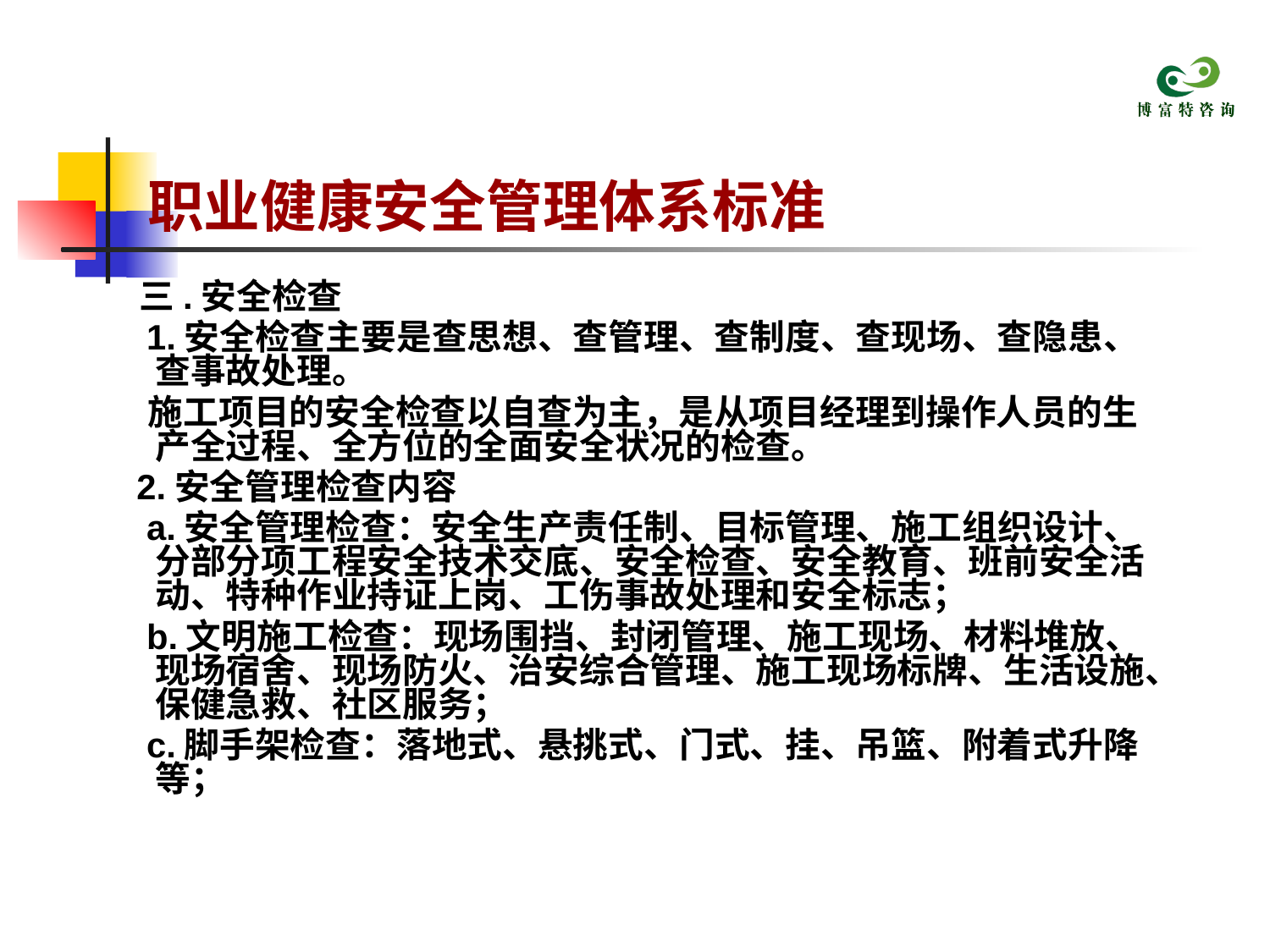

# 职业健康安全管理体系标准
     三.安全检查
    1.安全检查主要是查思想、查管理、查制度、查现场、查隐患、查事故处理。
    施工项目的安全检查以自查为主，是从项目经理到操作人员的生产全过程、全方位的全面安全状况的检查。
   2.安全管理检查内容
    a.安全管理检查：安全生产责任制、目标管理、施工组织设计、分部分项工程安全技术交底、安全检查、安全教育、班前安全活动、特种作业持证上岗、工伤事故处理和安全标志；
    b.文明施工检查：现场围挡、封闭管理、施工现场、材料堆放、现场宿舍、现场防火、治安综合管理、施工现场标牌、生活设施、保健急救、社区服务；
    c.脚手架检查：落地式、悬挑式、门式、挂、吊篮、附着式升降等；

105